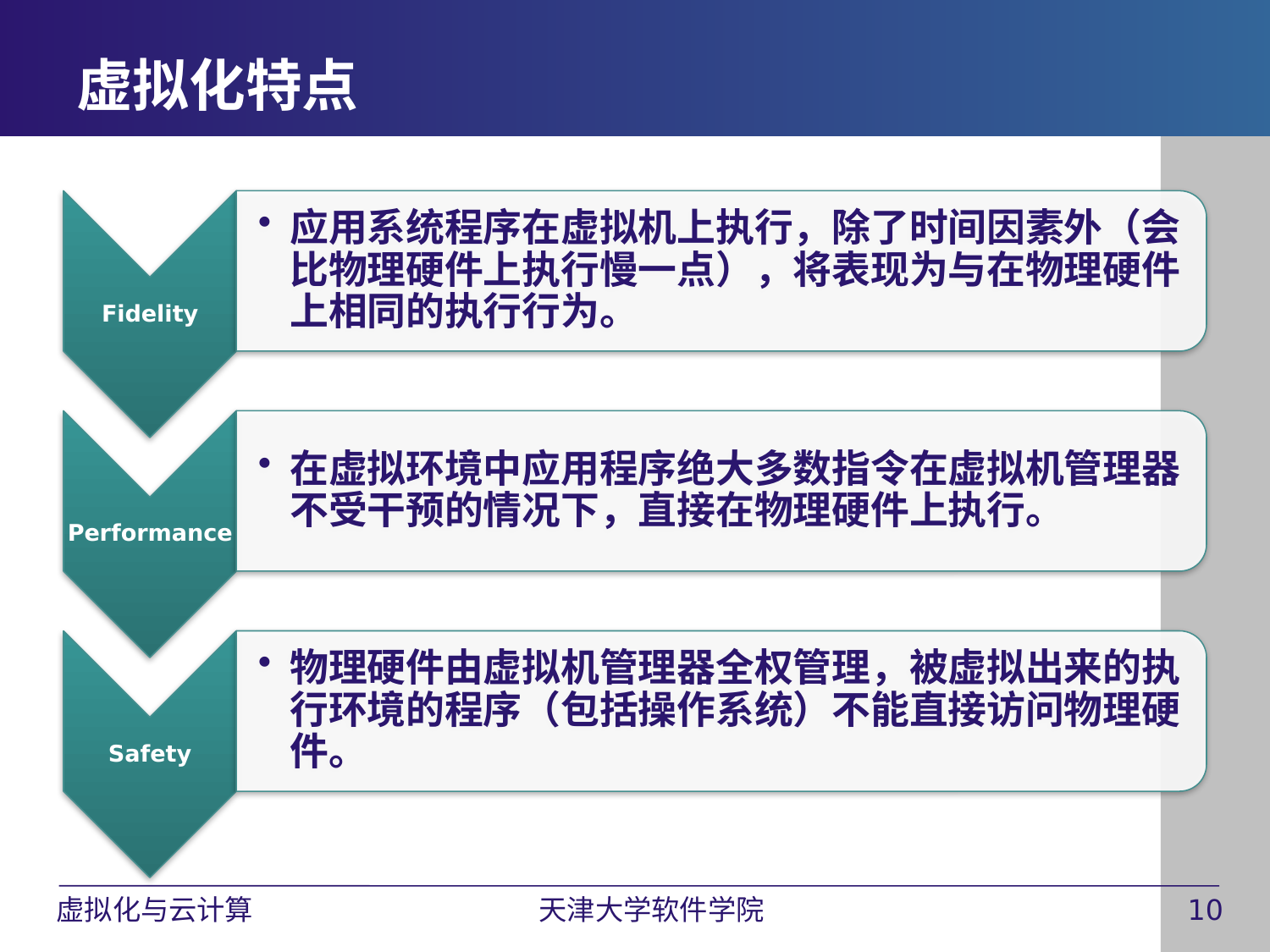

# 虚拟化特点
Fidelity
应用系统程序在虚拟机上执行，除了时间因素外（会比物理硬件上执行慢一点），将表现为与在物理硬件上相同的执行行为。
Performance
在虚拟环境中应用程序绝大多数指令在虚拟机管理器不受干预的情况下，直接在物理硬件上执行。
Safety
物理硬件由虚拟机管理器全权管理，被虚拟出来的执行环境的程序（包括操作系统）不能直接访问物理硬件。